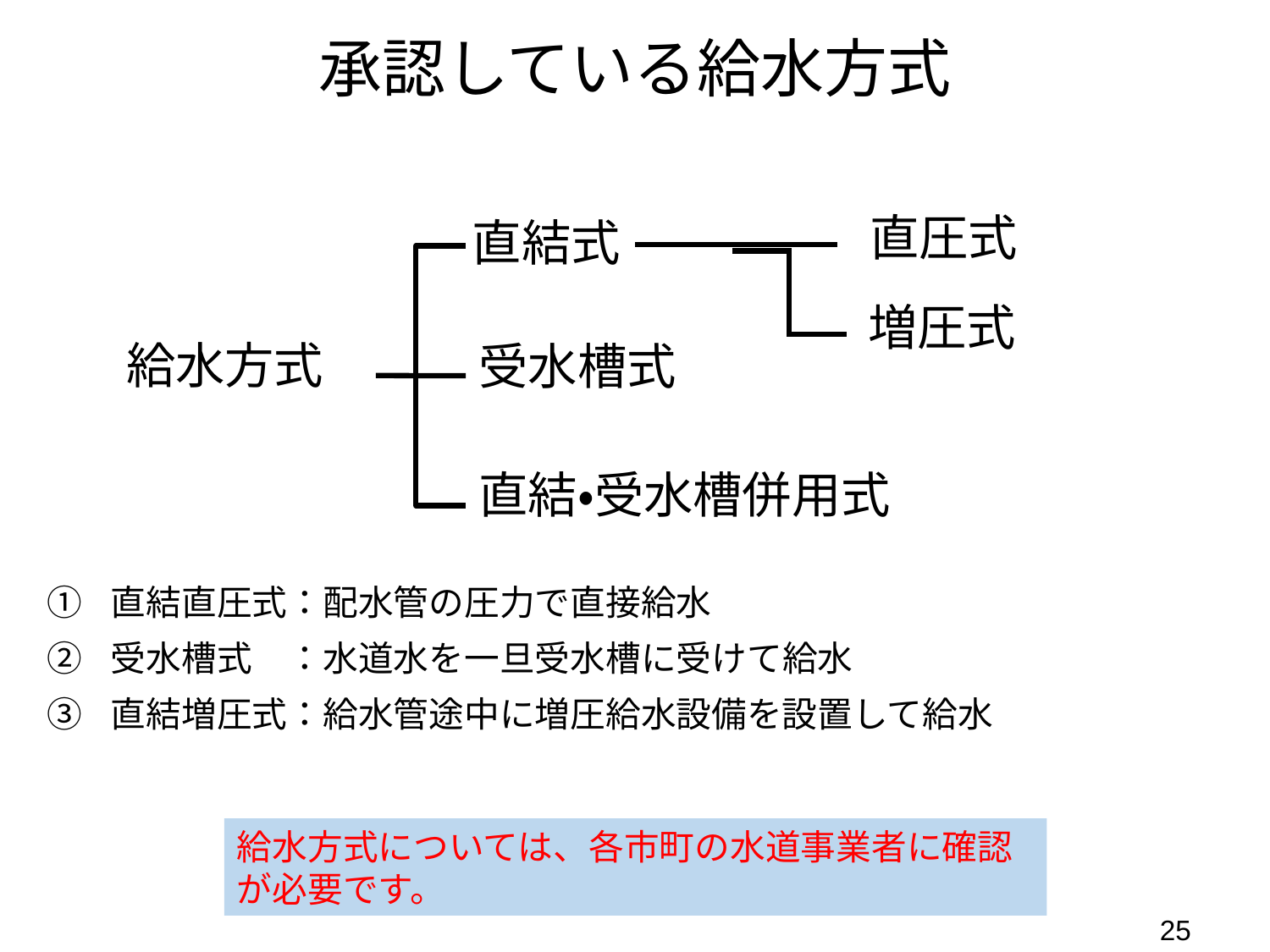

承認している給水方式
直圧式
直結式

増圧式
給水方式
受水槽式

直結・受水槽併用式
直結直圧式：配水管の圧力で直接給水
受水槽式　：水道水を一旦受水槽に受けて給水
直結増圧式：給水管途中に増圧給水設備を設置して給水
給水方式については、各市町の水道事業者に確認が必要です。
25